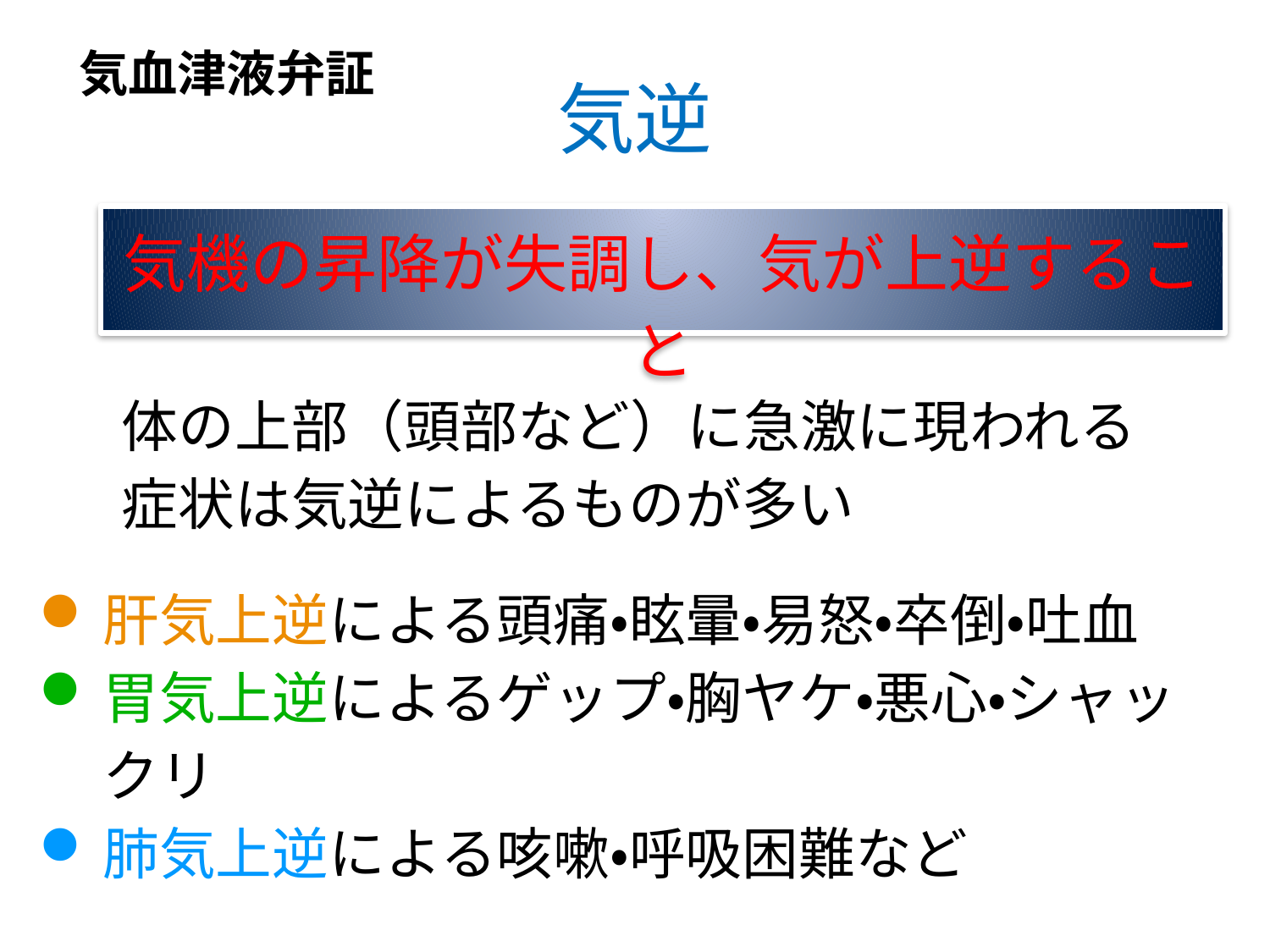

気血津液弁証
# 気逆
気機の昇降が失調し、気が上逆すること
体の上部（頭部など）に急激に現われる症状は気逆によるものが多い
肝気上逆による頭痛・眩暈・易怒・卒倒・吐血
胃気上逆によるゲップ・胸ヤケ・悪心・シャックリ
肺気上逆による咳嗽・呼吸困難など